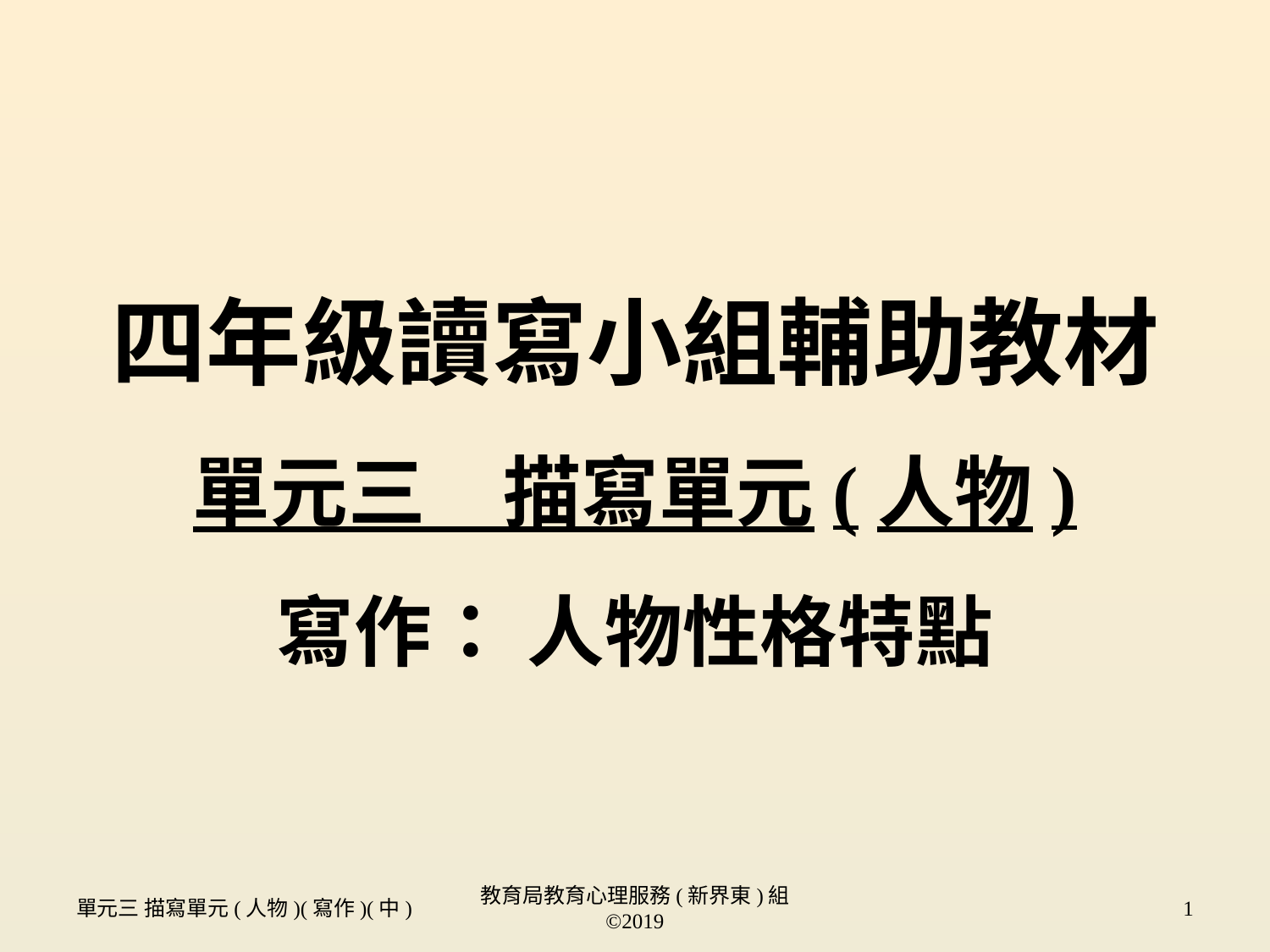

# 四年級讀寫小組輔助教材 單元三　描寫單元(人物) 寫作： 人物性格特點
單元三 描寫單元(人物)(寫作)(中)
教育局教育心理服務(新界東)組 ©2019
1